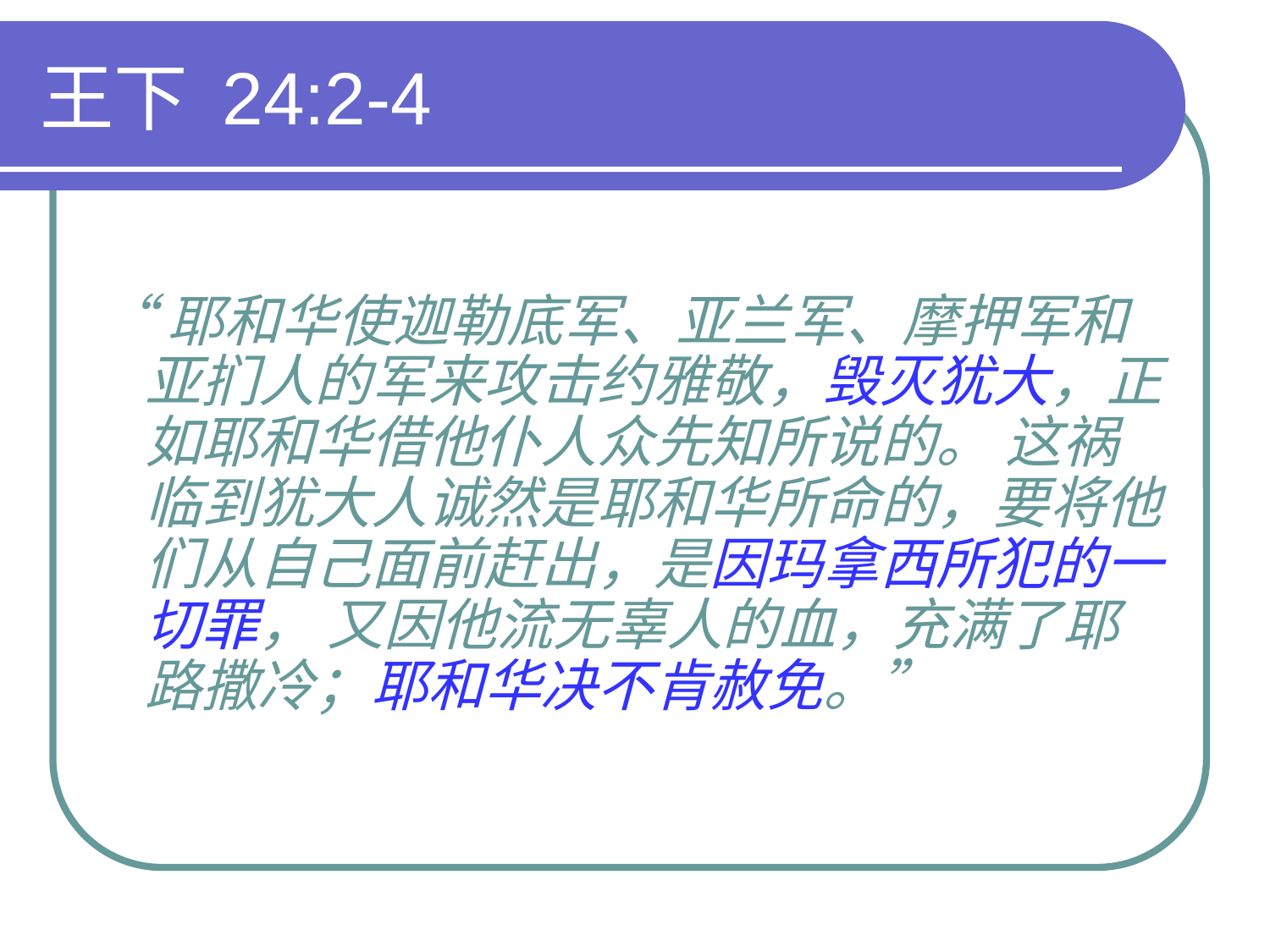

# 王下 24:2-4
“耶和华使迦勒底军、亚兰军、摩押军和亚扪人的军来攻击约雅敬，毁灭犹大，正如耶和华借他仆人众先知所说的。 这祸临到犹大人诚然是耶和华所命的，要将他们从自己面前赶出，是因玛拿西所犯的一切罪， 又因他流无辜人的血，充满了耶路撒冷；耶和华决不肯赦免。”